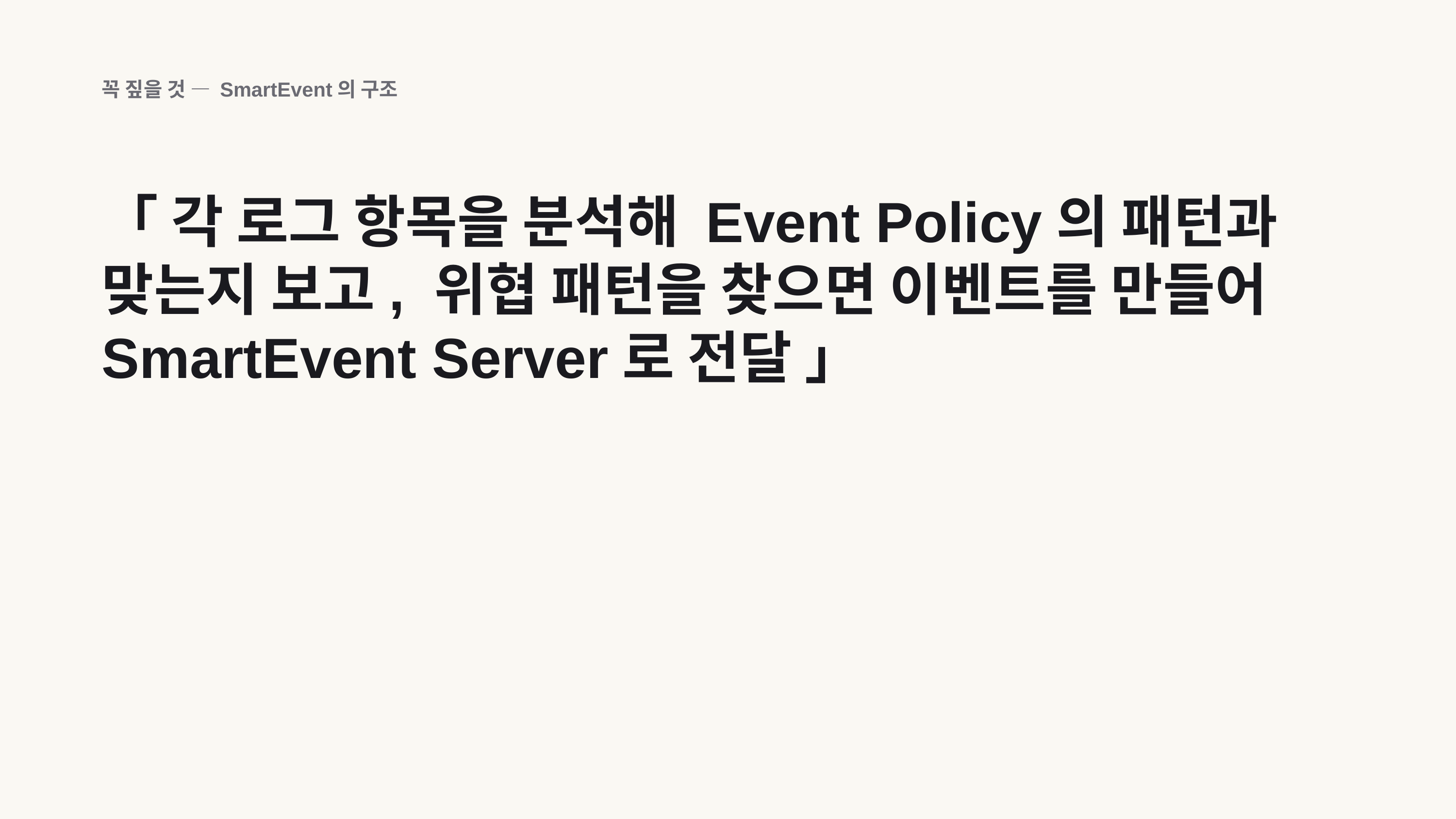

꼭 짚을 것 — SmartEvent의 구조
「 각 로그 항목을 분석해 Event Policy의 패턴과 맞는지 보고, 위협 패턴을 찾으면 이벤트를 만들어 SmartEvent Server로 전달 」